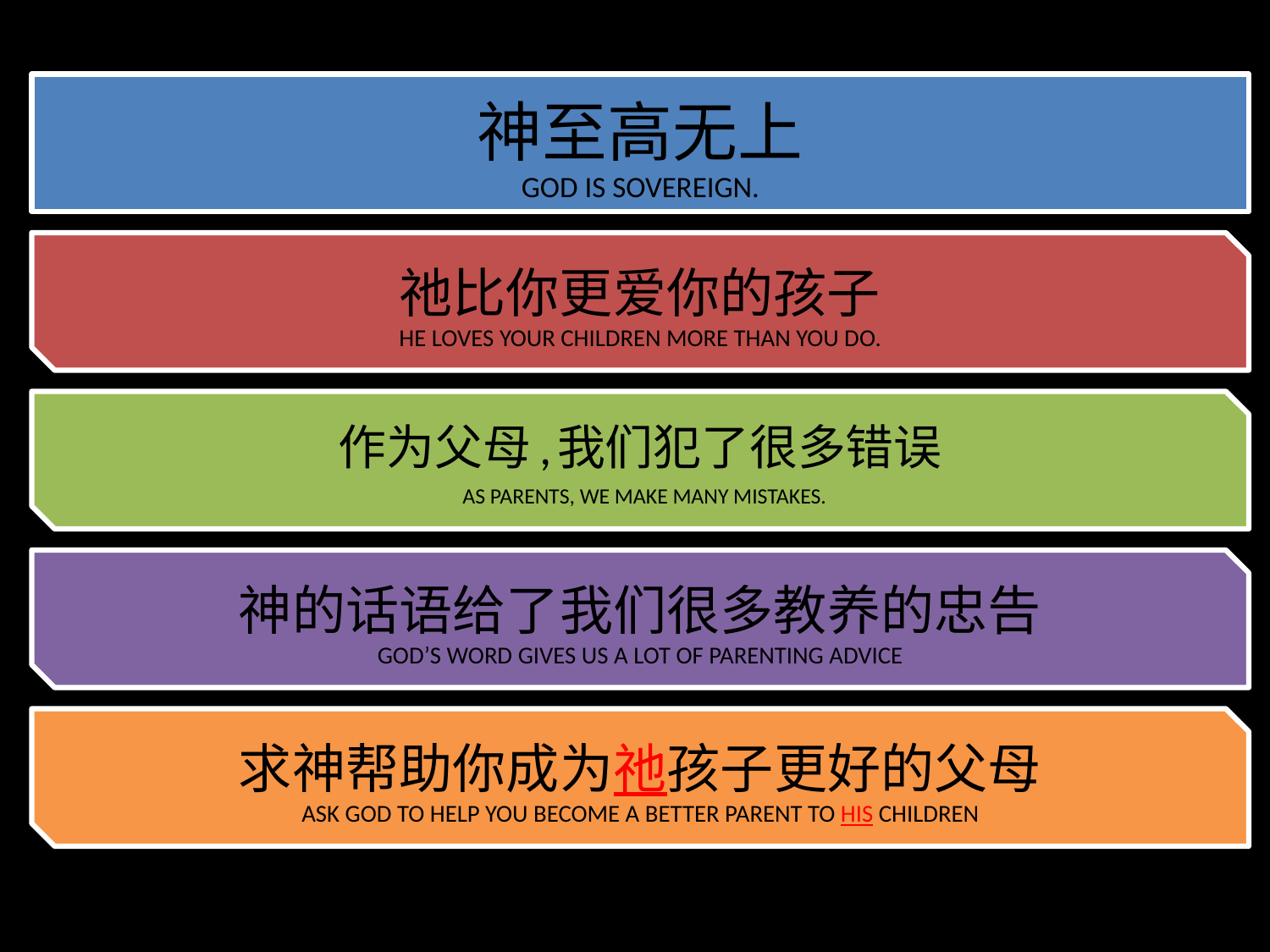

# 神至高无上 GOD IS SOVEREIGN.
祂比你更爱你的孩子
HE LOVES YOUR CHILDREN MORE THAN YOU DO.
作为父母,我们犯了很多错误
 AS PARENTS, WE MAKE MANY MISTAKES.
神的话语给了我们很多教养的忠告
GOD’S WORD GIVES US A LOT OF PARENTING ADVICE
求神帮助你成为祂孩子更好的父母
ASK GOD TO HELP YOU BECOME A BETTER PARENT TO HIS CHILDREN